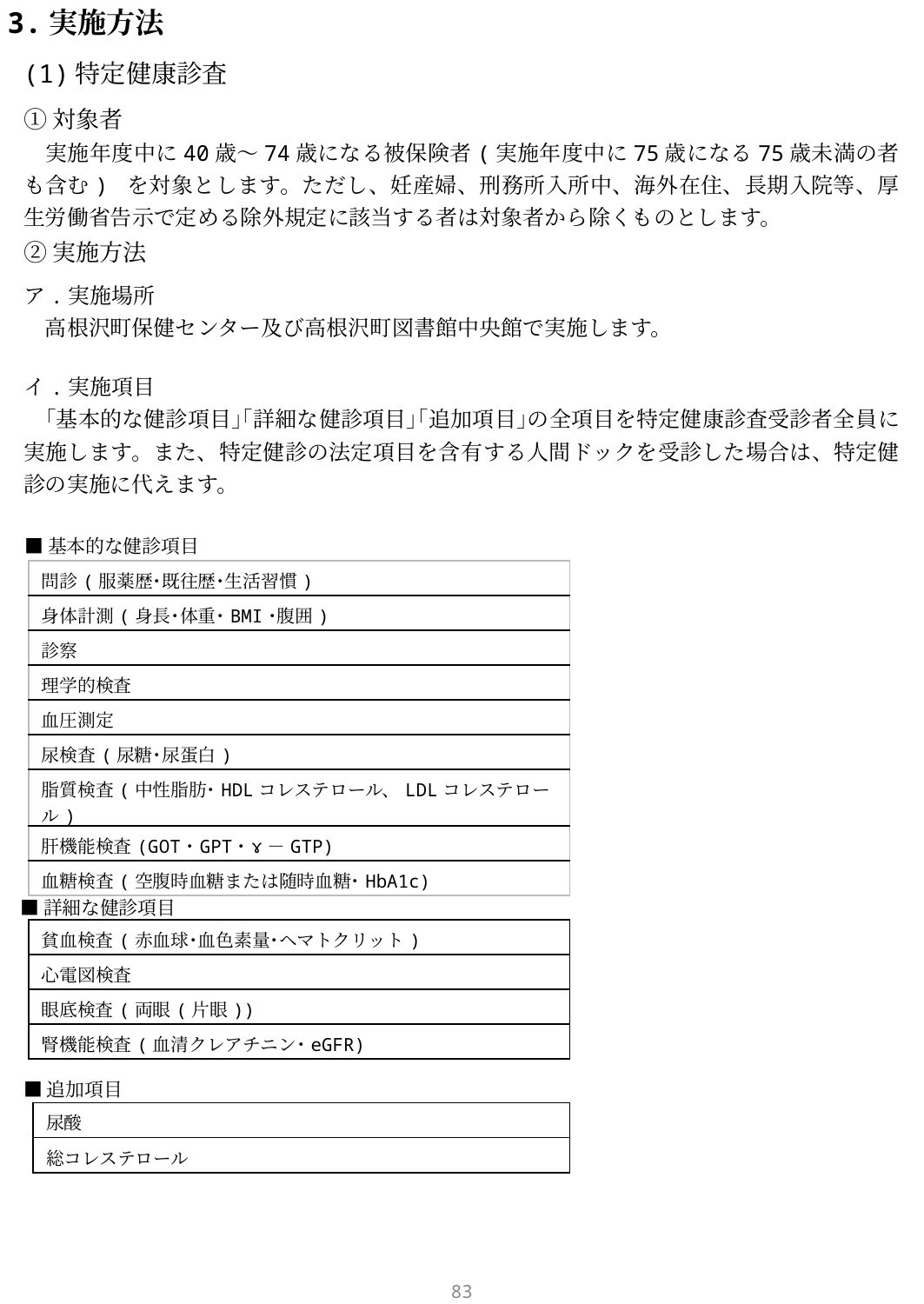

3.実施方法
(1)特定健康診査
①対象者
　実施年度中に40歳～74歳になる被保険者(実施年度中に75歳になる75歳未満の者も含む) を対象とします。ただし、妊産婦、刑務所入所中、海外在住、長期入院等、厚生労働省告示で定める除外規定に該当する者は対象者から除くものとします。
②実施方法
ア.実施場所
　高根沢町保健センター及び高根沢町図書館中央館で実施します。
イ.実施項目
　｢基本的な健診項目｣｢詳細な健診項目｣｢追加項目｣の全項目を特定健康診査受診者全員に実施します。また、特定健診の法定項目を含有する人間ドックを受診した場合は、特定健診の実施に代えます。

■基本的な健診項目
| 問診(服薬歴･既往歴･生活習慣) |
| --- |
| 身体計測(身長･体重･BMI･腹囲) |
| 診察 |
| 理学的検査 |
| 血圧測定 |
| 尿検査(尿糖･尿蛋白) |
| 脂質検査(中性脂肪･HDLコレステロール、LDLコレステロール) |
| 肝機能検査(GOT･GPT･ɤ－GTP) |
| 血糖検査(空腹時血糖または随時血糖･HbA1c) |
■詳細な健診項目
| 貧血検査(赤血球･血色素量･ヘマトクリット) |
| --- |
| 心電図検査 |
| 眼底検査(両眼(片眼)) |
| 腎機能検査(血清クレアチニン･eGFR) |
■追加項目
| 尿酸 |
| --- |
| 総コレステロール |
83